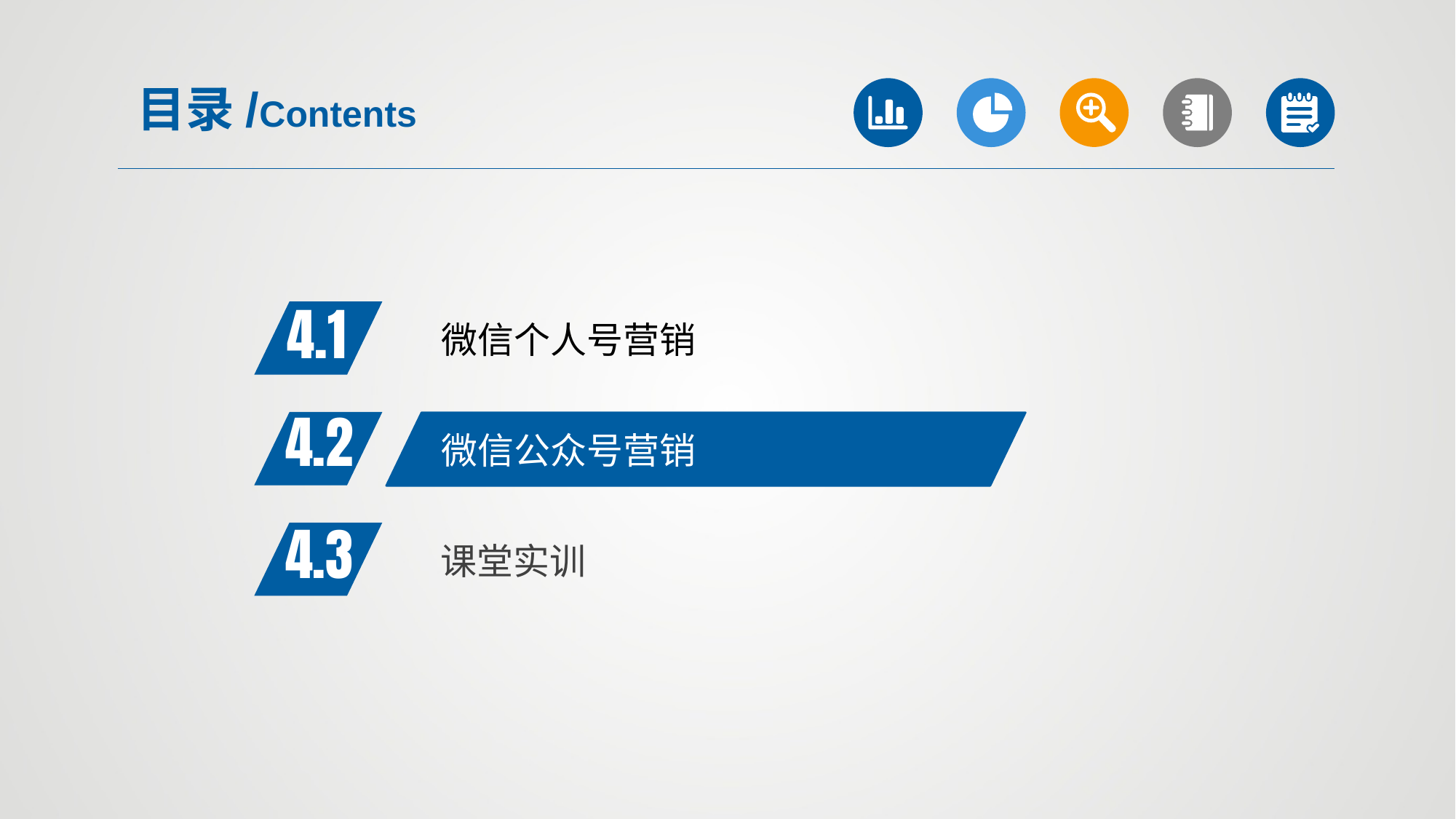

目录/Contents

4.1

微信个人号营销
4.2

微信公众号营销
4.3

课堂实训